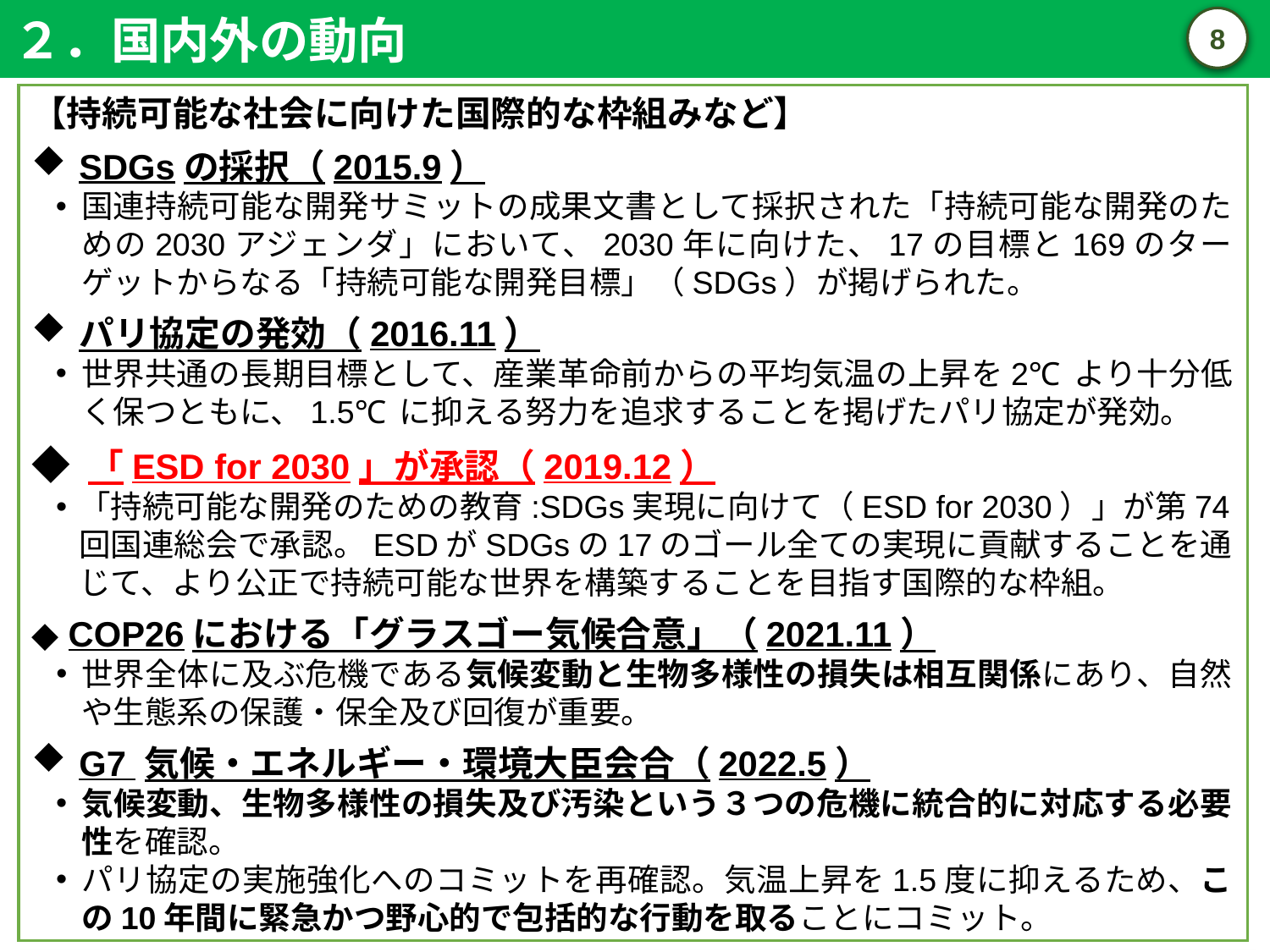

２．国内外の動向
8
【持続可能な社会に向けた国際的な枠組みなど】
SDGsの採択（2015.9）
国連持続可能な開発サミットの成果文書として採択された「持続可能な開発のための2030アジェンダ」において、2030年に向けた、17の目標と169のターゲットからなる「持続可能な開発目標」（SDGs）が掲げられた。
パリ協定の発効（2016.11）
世界共通の長期目標として、産業革命前からの平均気温の上昇を2℃より十分低く保つともに、1.5℃に抑える努力を追求することを掲げたパリ協定が発効。
◆ 「ESD for 2030」が承認（2019.12）
「持続可能な開発のための教育:SDGs実現に向けて（ESD for 2030）」が第74回国連総会で承認。ESDがSDGsの17のゴール全ての実現に貢献することを通じて、より公正で持続可能な世界を構築することを目指す国際的な枠組。
◆ COP26における「グラスゴー気候合意」（2021.11）
世界全体に及ぶ危機である気候変動と生物多様性の損失は相互関係にあり、自然や生態系の保護・保全及び回復が重要。
G7 気候・エネルギー・環境大臣会合（2022.5）
気候変動、生物多様性の損失及び汚染という３つの危機に統合的に対応する必要性を確認。
パリ協定の実施強化へのコミットを再確認。気温上昇を1.5度に抑えるため、この10年間に緊急かつ野心的で包括的な行動を取ることにコミット。